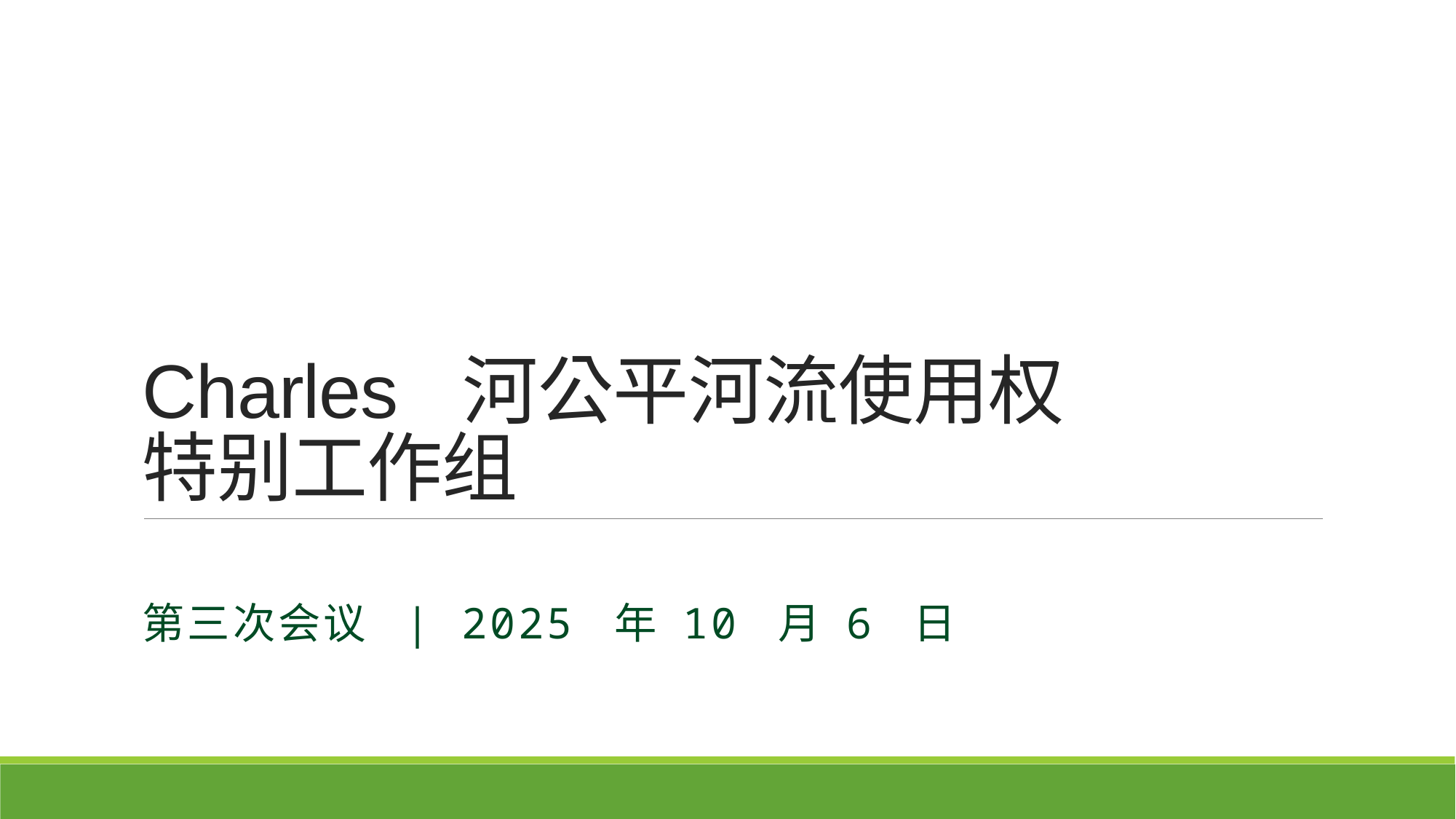

# Charles 河公平河流使用权 特别工作组

第三次会议  | 2025 年 10 月 6 日